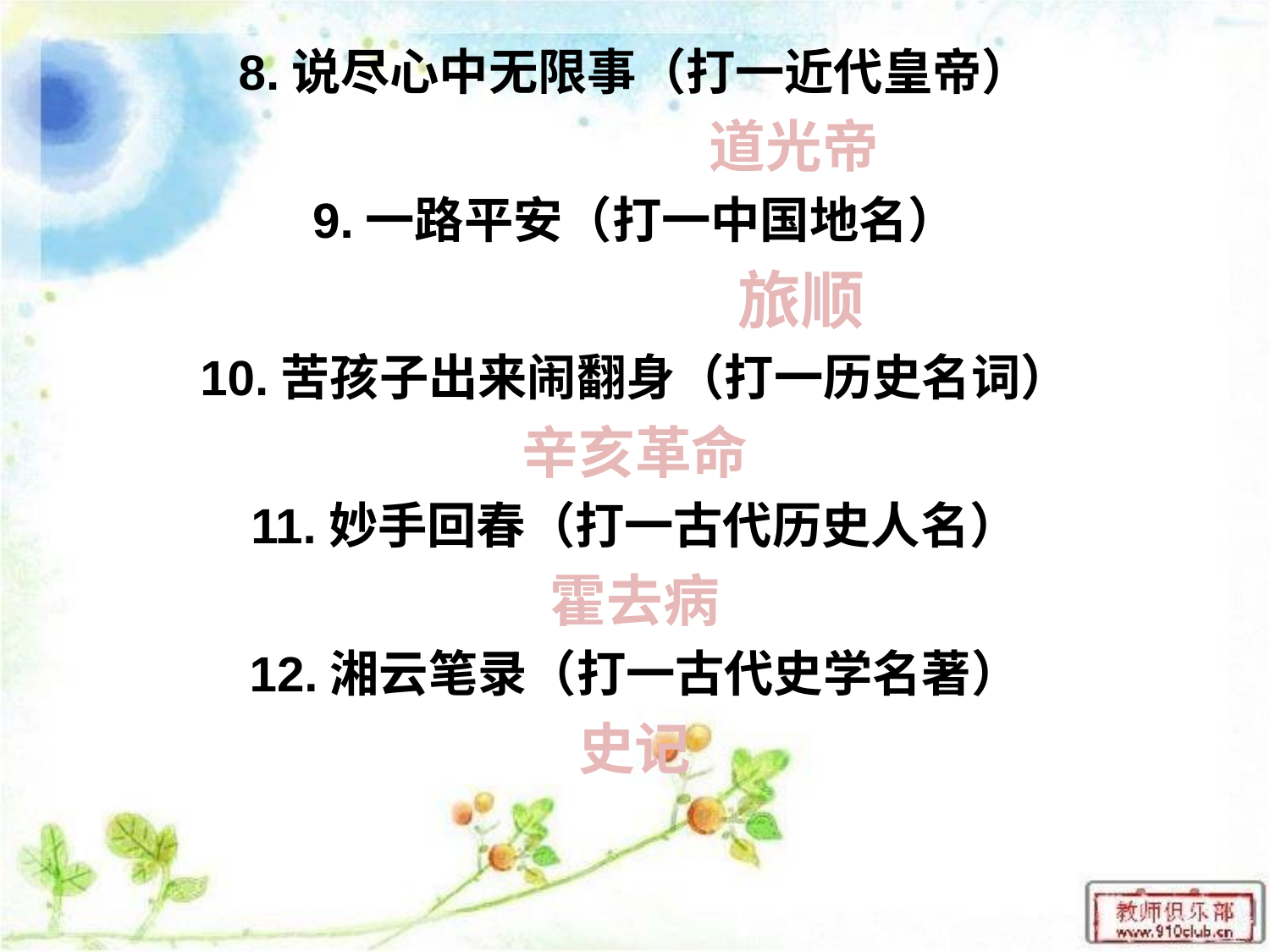

8.说尽心中无限事（打一近代皇帝）
                           道光帝
9.一路平安（打一中国地名）
                            旅顺
10.苦孩子出来闹翻身（打一历史名词）
辛亥革命
11.妙手回春（打一古代历史人名）
霍去病
12.湘云笔录（打一古代史学名著）
史记